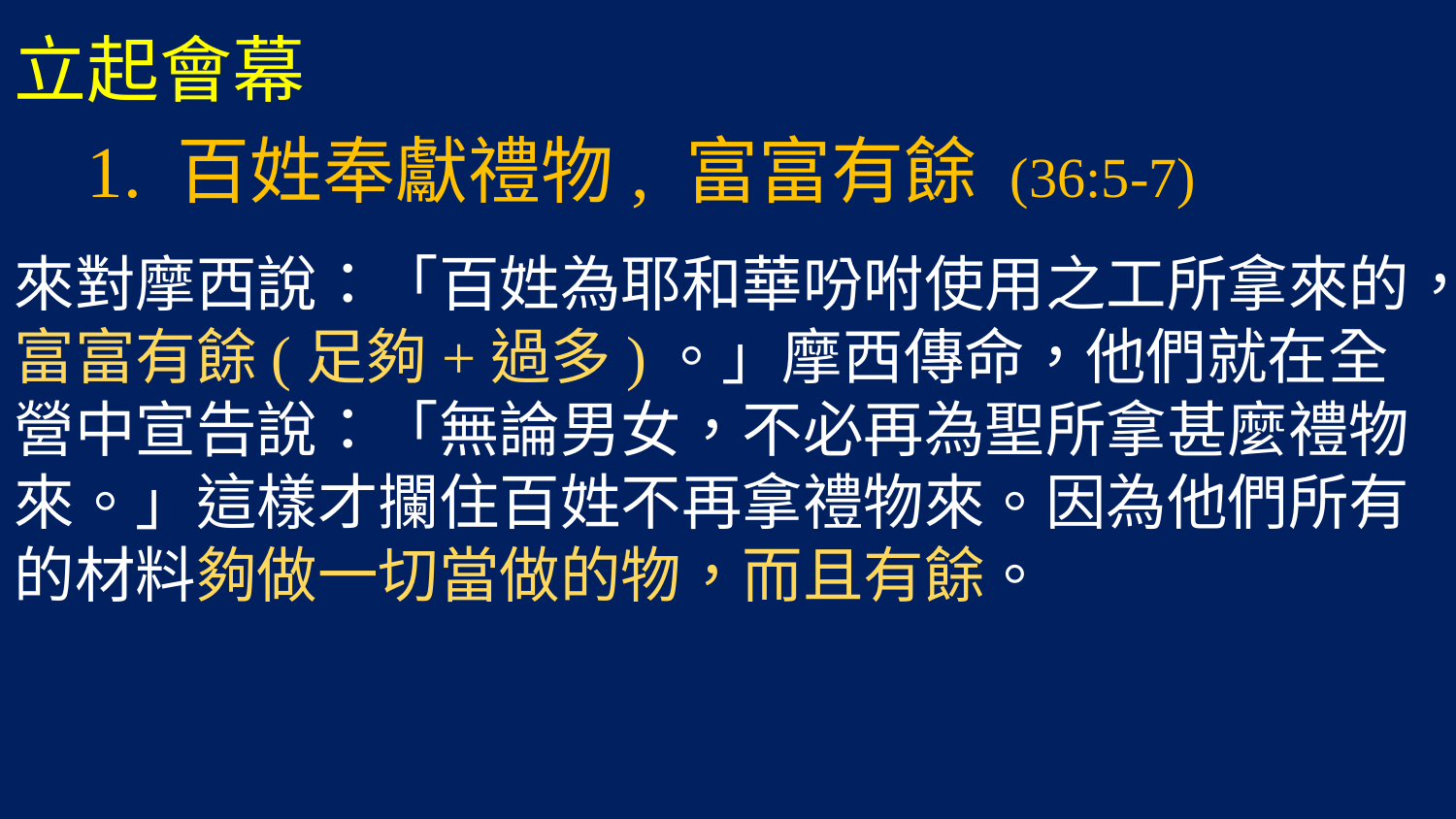

立起會幕
    1. 百姓奉獻禮物, 富富有餘 (36:5-7)

來對摩西說：「百姓為耶和華吩咐使用之工所拿來的，富富有餘(足夠+過多)。」摩西傳命，他們就在全營中宣告說：「無論男女，不必再為聖所拿甚麼禮物來。」這樣才攔住百姓不再拿禮物來。因為他們所有的材料夠做一切當做的物，而且有餘。